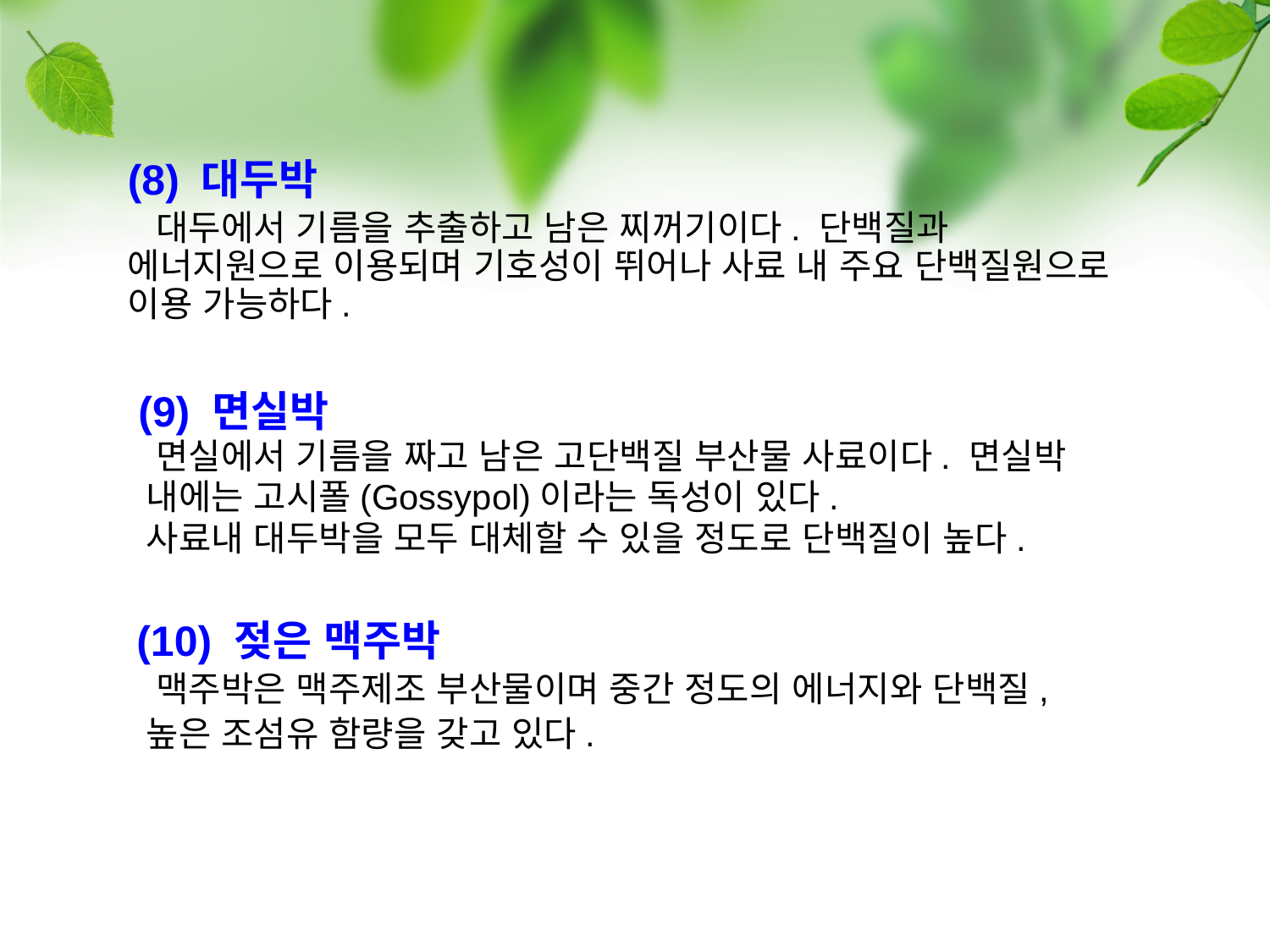

(8) 대두박
  대두에서 기름을 추출하고 남은 찌꺼기이다. 단백질과 에너지원으로 이용되며 기호성이 뛰어나 사료 내 주요 단백질원으로 이용 가능하다.

 (9) 면실박
  면실에서 기름을 짜고 남은 고단백질 부산물 사료이다. 면실박
 내에는 고시폴(Gossypol)이라는 독성이 있다.
 사료내 대두박을 모두 대체할 수 있을 정도로 단백질이 높다.

 (10) 젖은 맥주박
  맥주박은 맥주제조 부산물이며 중간 정도의 에너지와 단백질,
 높은 조섬유 함량을 갖고 있다.